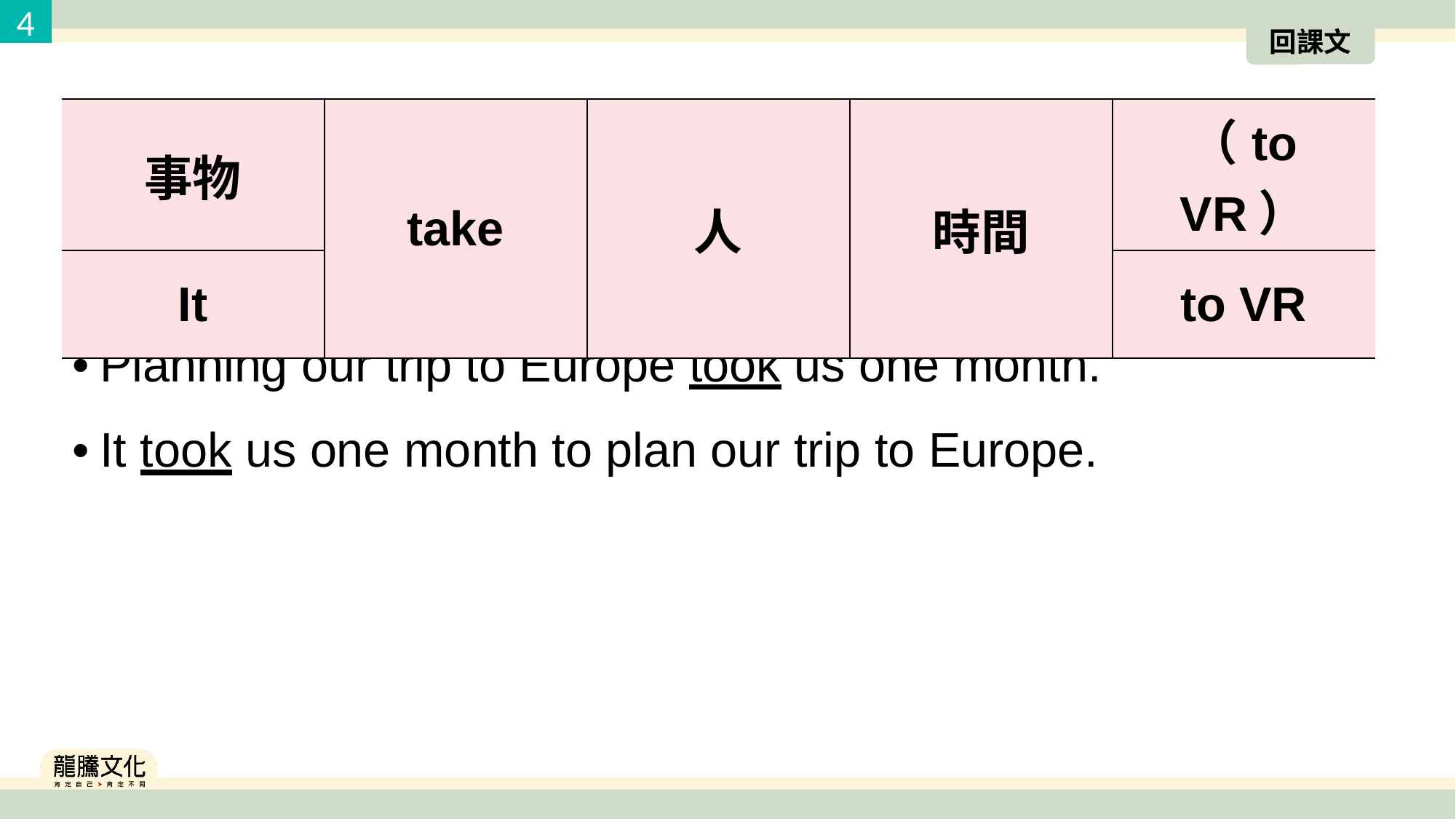

4
回課文
| 事物 | take | 人 | 時間 | （to VR） |
| --- | --- | --- | --- | --- |
| It |  |  |  | to VR |
| Planning our trip to Europe took us one month. It took us one month to plan our trip to Europe. |
| --- |